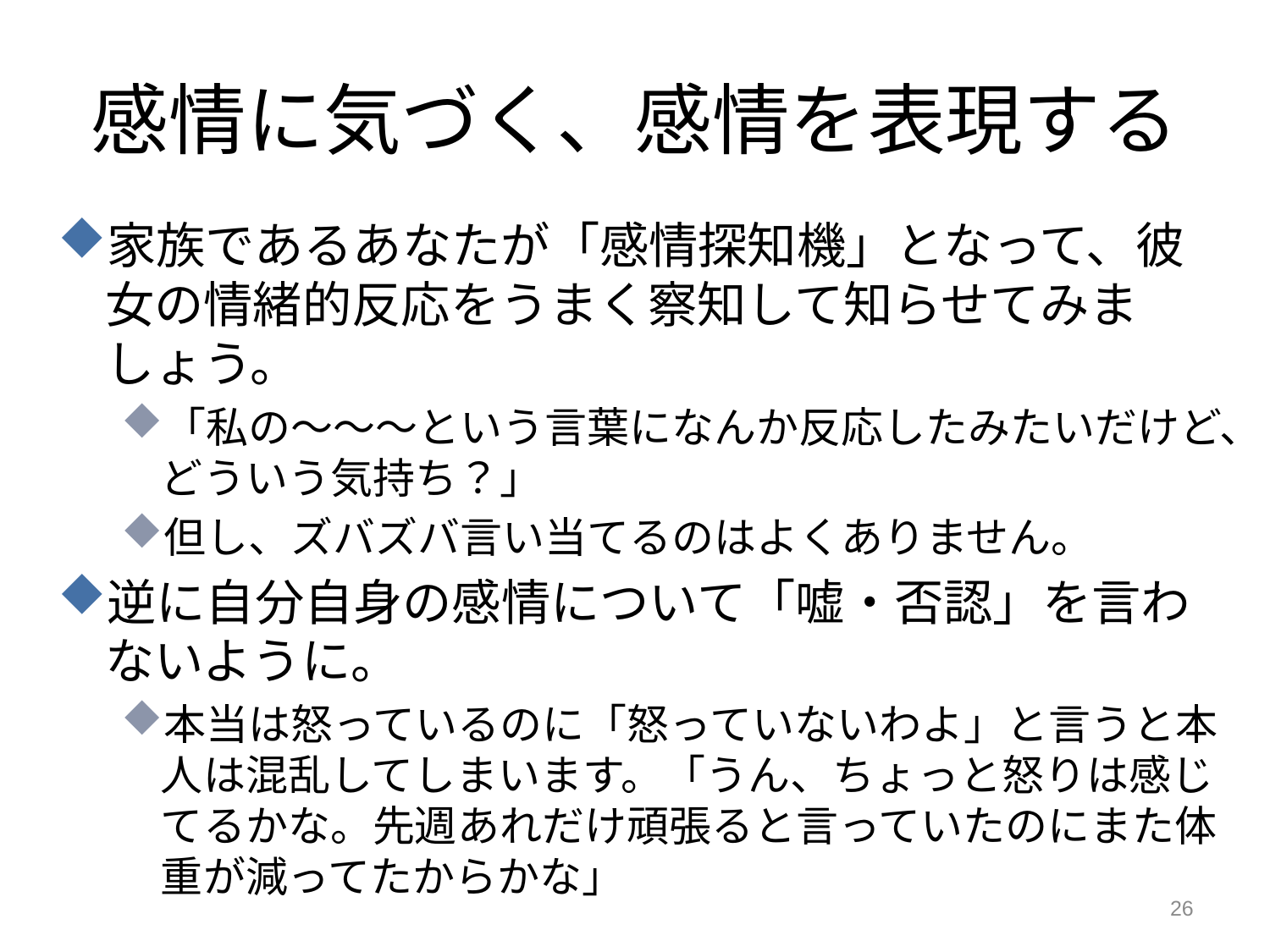

# 感情に気づく、感情を表現する
家族であるあなたが「感情探知機」となって、彼女の情緒的反応をうまく察知して知らせてみましょう。
「私の～～～という言葉になんか反応したみたいだけど、どういう気持ち？」
但し、ズバズバ言い当てるのはよくありません。
逆に自分自身の感情について「嘘・否認」を言わないように。
本当は怒っているのに「怒っていないわよ」と言うと本人は混乱してしまいます。「うん、ちょっと怒りは感じてるかな。先週あれだけ頑張ると言っていたのにまた体重が減ってたからかな」
26